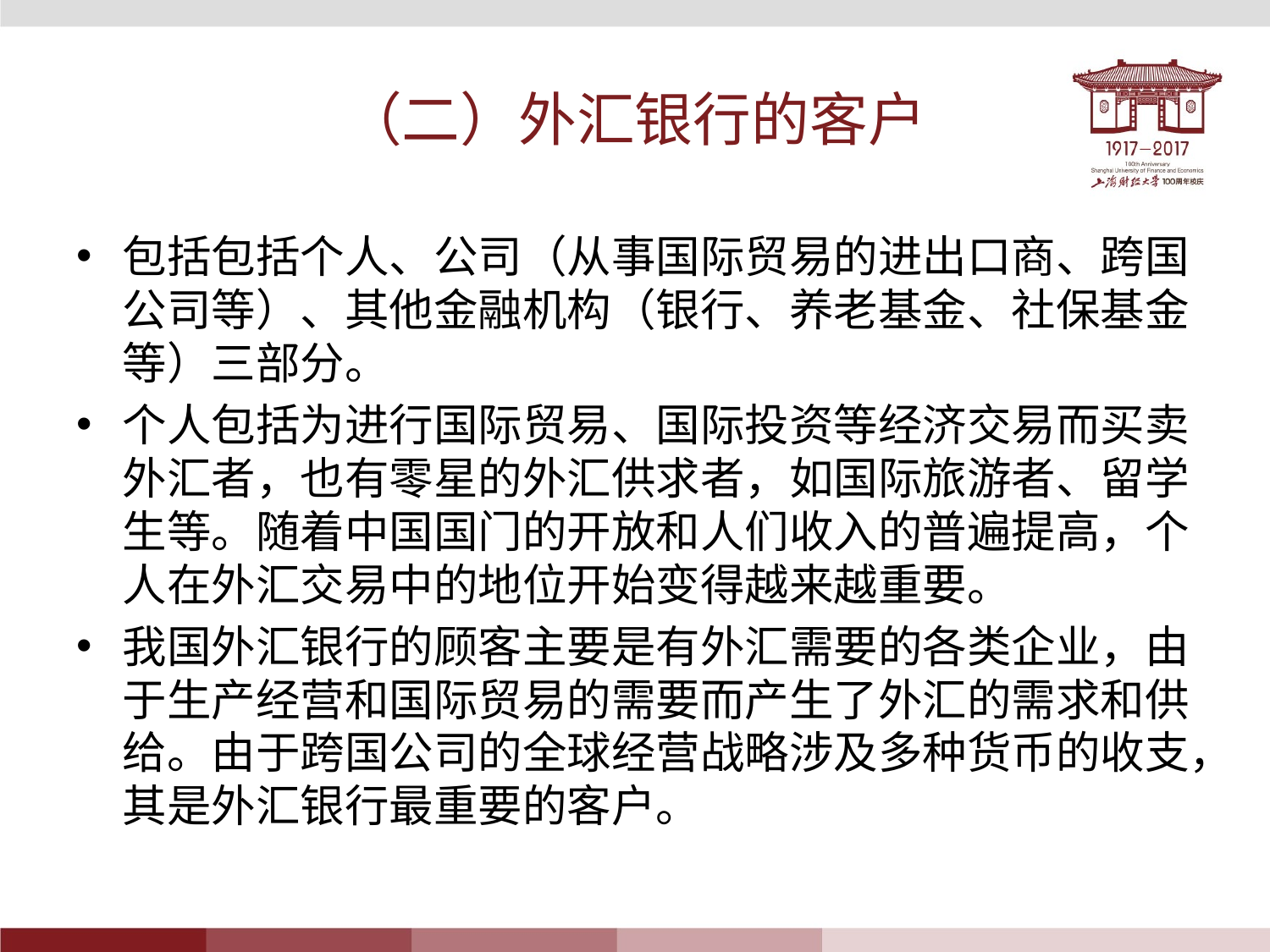

# （二）外汇银行的客户
包括包括个人、公司（从事国际贸易的进出口商、跨国公司等）、其他金融机构（银行、养老基金、社保基金等）三部分。
个人包括为进行国际贸易、国际投资等经济交易而买卖外汇者，也有零星的外汇供求者，如国际旅游者、留学生等。随着中国国门的开放和人们收入的普遍提高，个人在外汇交易中的地位开始变得越来越重要。
我国外汇银行的顾客主要是有外汇需要的各类企业，由于生产经营和国际贸易的需要而产生了外汇的需求和供给。由于跨国公司的全球经营战略涉及多种货币的收支，其是外汇银行最重要的客户。